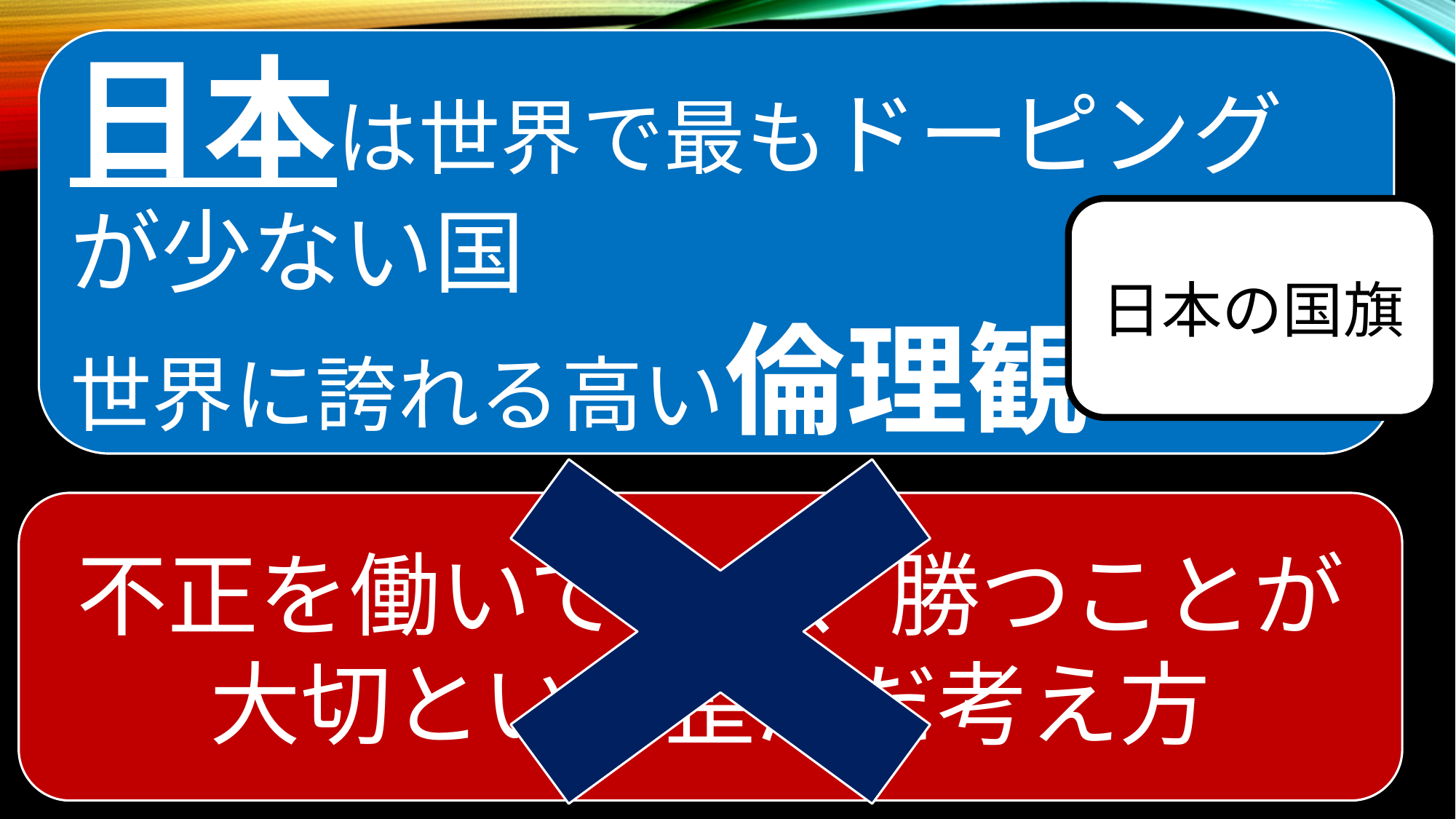

日本は世界で最もドーピングが少ない国
世界に誇れる高い倫理観
#
日本の国旗

不正を働いてでも、勝つことが大切という歪んだ考え方